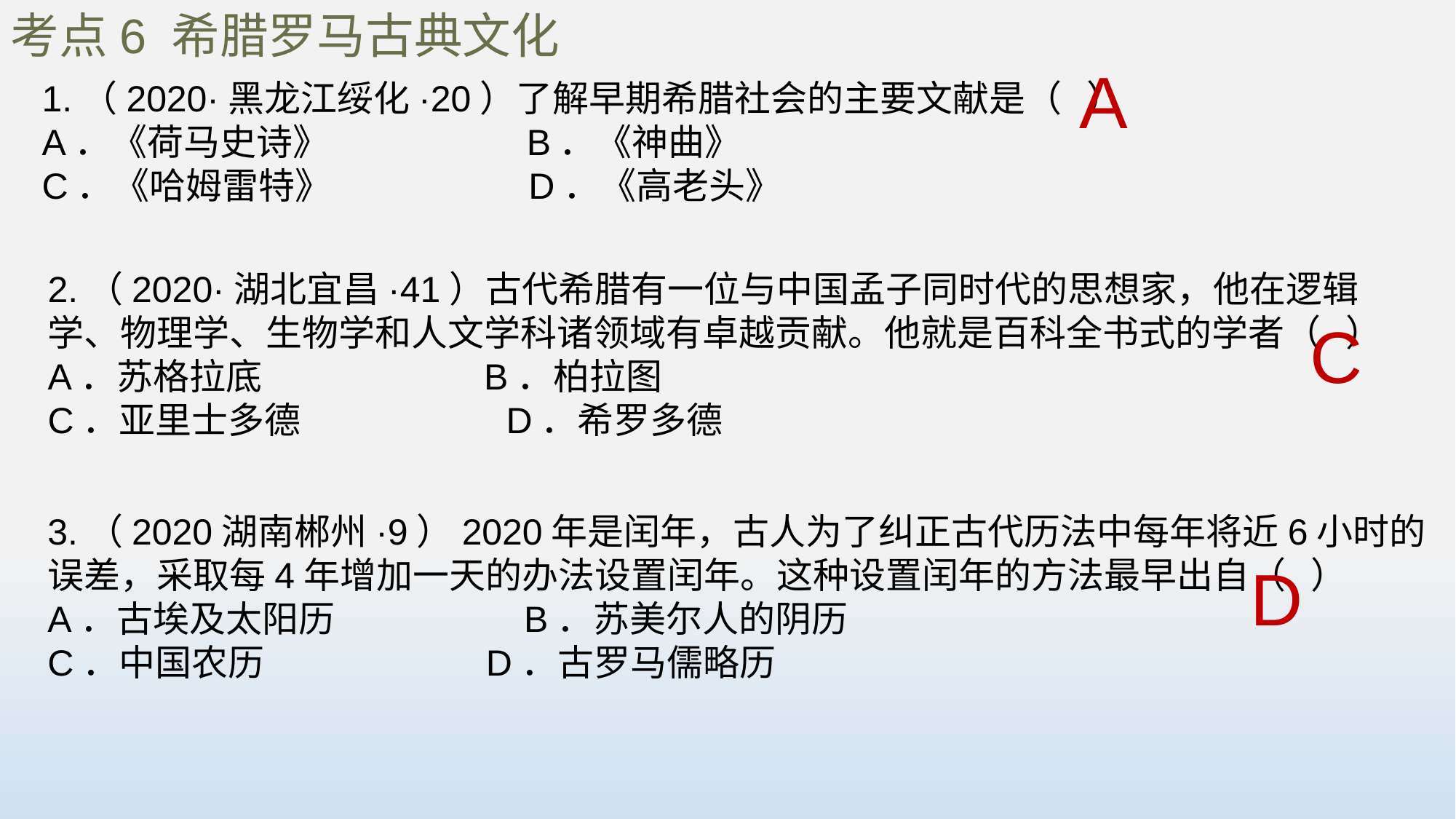

考点6 希腊罗马古典文化
A
1.（2020·黑龙江绥化·20）了解早期希腊社会的主要文献是（   ）A．《荷马史诗》                       B．《神曲》C．《哈姆雷特》                       D．《高老头》
2.（2020·湖北宜昌·41）古代希腊有一位与中国孟子同时代的思想家，他在逻辑学、物理学、生物学和人文学科诸领域有卓越贡献。他就是百科全书式的学者（   ）A．苏格拉底                          B．柏拉图C．亚里士多德                        D．希罗多德
C
3.（2020湖南郴州·9）2020年是闰年，古人为了纠正古代历法中每年将近6小时的误差，采取每4年增加一天的办法设置闰年。这种设置闰年的方法最早出自（   ）A．古埃及太阳历                      B．苏美尔人的阴历C．中国农历                          D．古罗马儒略历
D